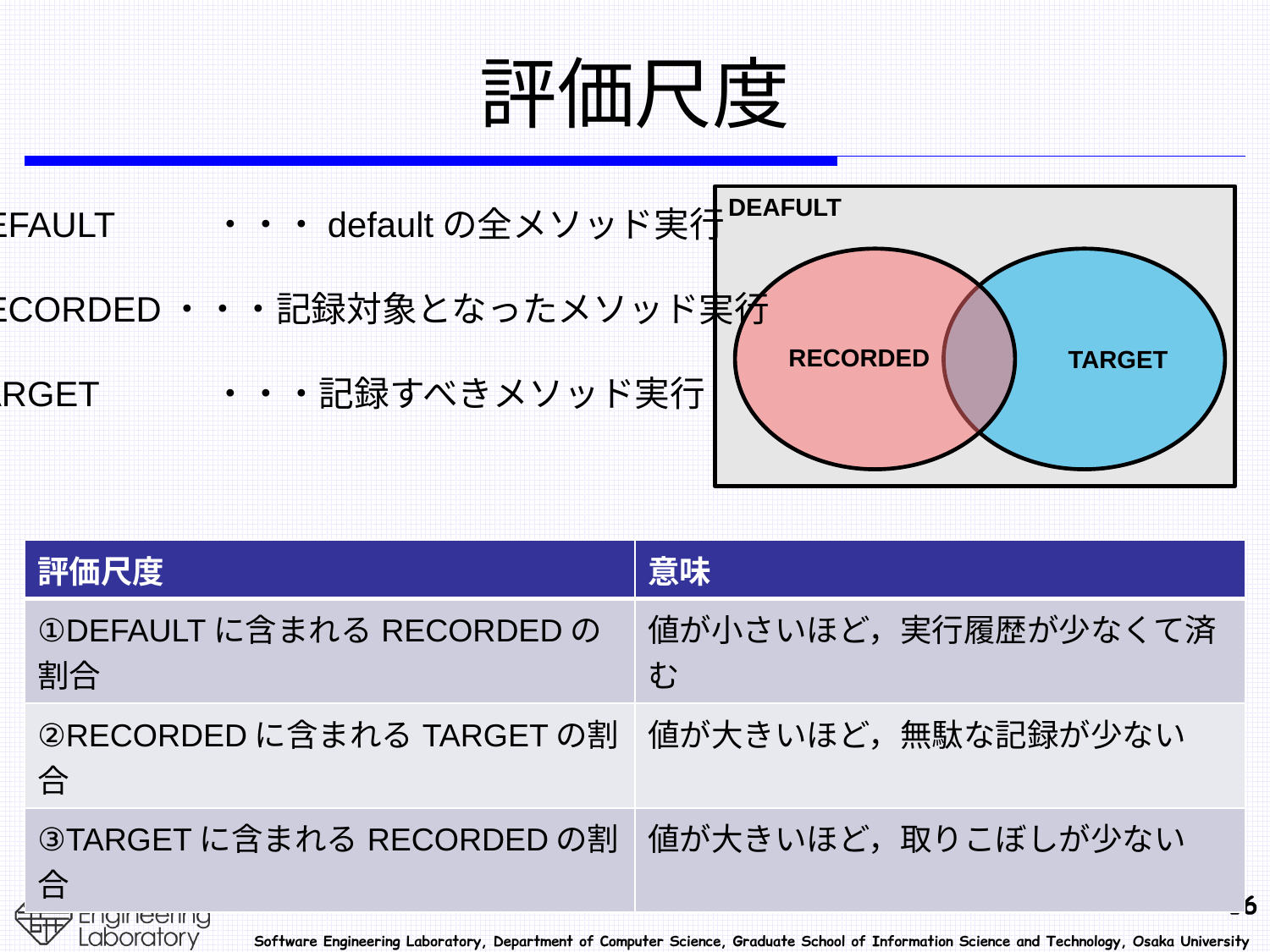

# 評価尺度
DEAFULT

RECORDED
TARGET
DEFAULT	・・・defaultの全メソッド実行

RECORDED・・・記録対象となったメソッド実行

TARGET	・・・記録すべきメソッド実行
| 評価尺度 | 意味 |
| --- | --- |
| ①DEFAULTに含まれるRECORDEDの割合 | 値が小さいほど，実行履歴が少なくて済む |
| ②RECORDEDに含まれるTARGETの割合 | 値が大きいほど，無駄な記録が少ない |
| ③TARGETに含まれるRECORDEDの割合 | 値が大きいほど，取りこぼしが少ない |